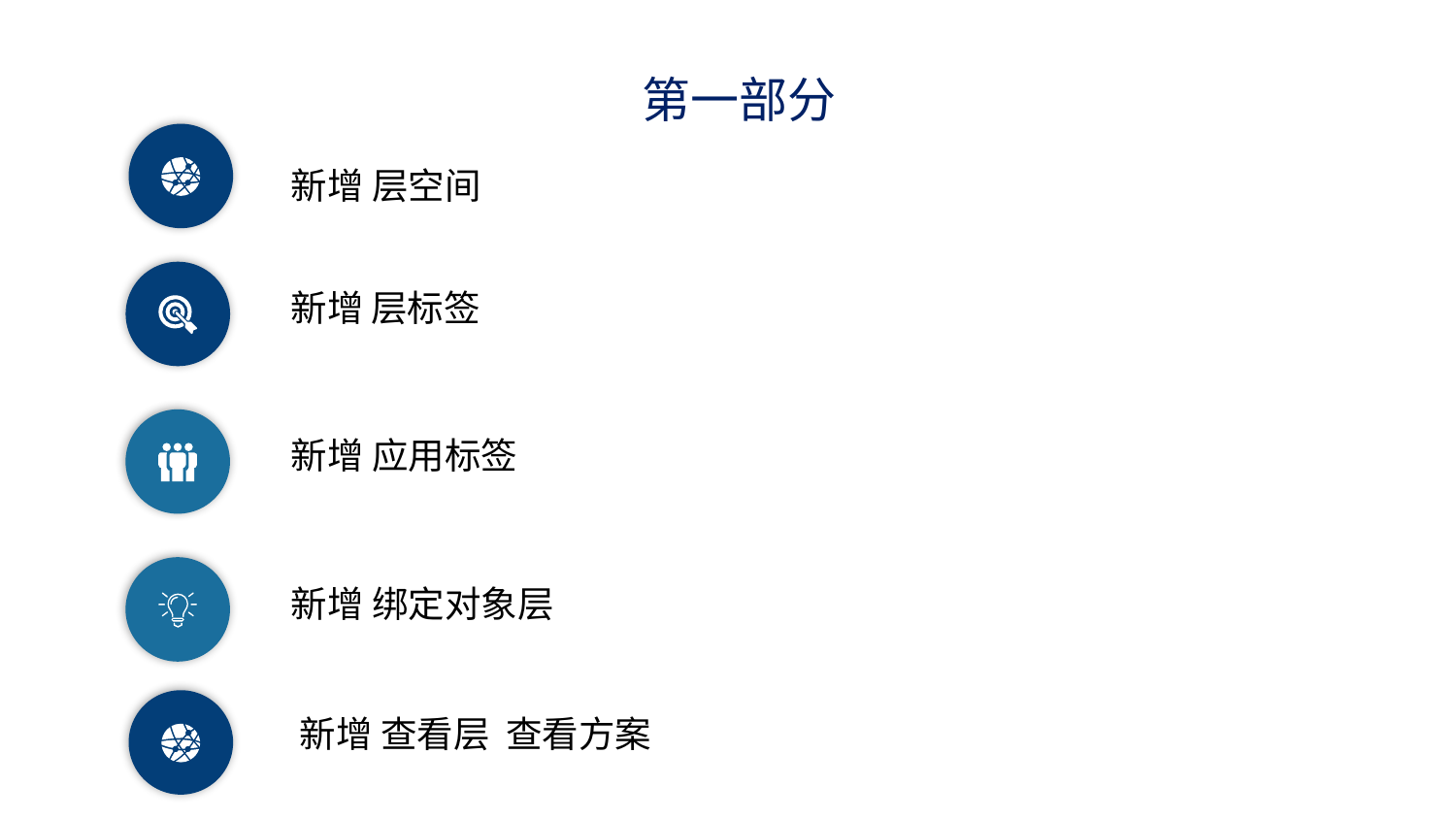

第一部分

新增 层空间

新增 层标签

新增 应用标签

新增 绑定对象层

新增 查看层  查看方案